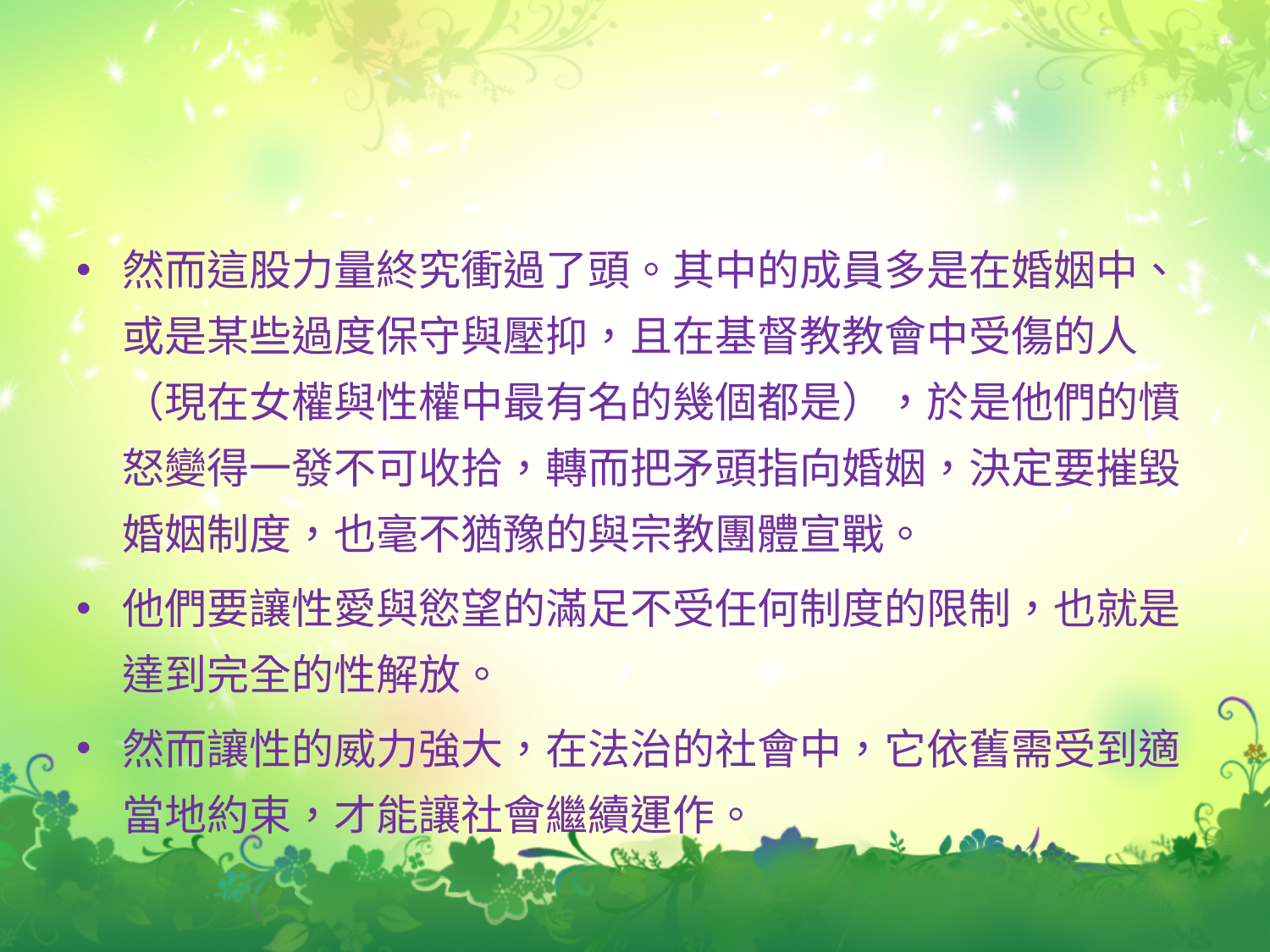

#
然而這股力量終究衝過了頭。其中的成員多是在婚姻中、或是某些過度保守與壓抑，且在基督教教會中受傷的人（現在女權與性權中最有名的幾個都是），於是他們的憤怒變得一發不可收拾，轉而把矛頭指向婚姻，決定要摧毀婚姻制度，也毫不猶豫的與宗教團體宣戰。
他們要讓性愛與慾望的滿足不受任何制度的限制，也就是達到完全的性解放。
然而讓性的威力強大，在法治的社會中，它依舊需受到適當地約束，才能讓社會繼續運作。